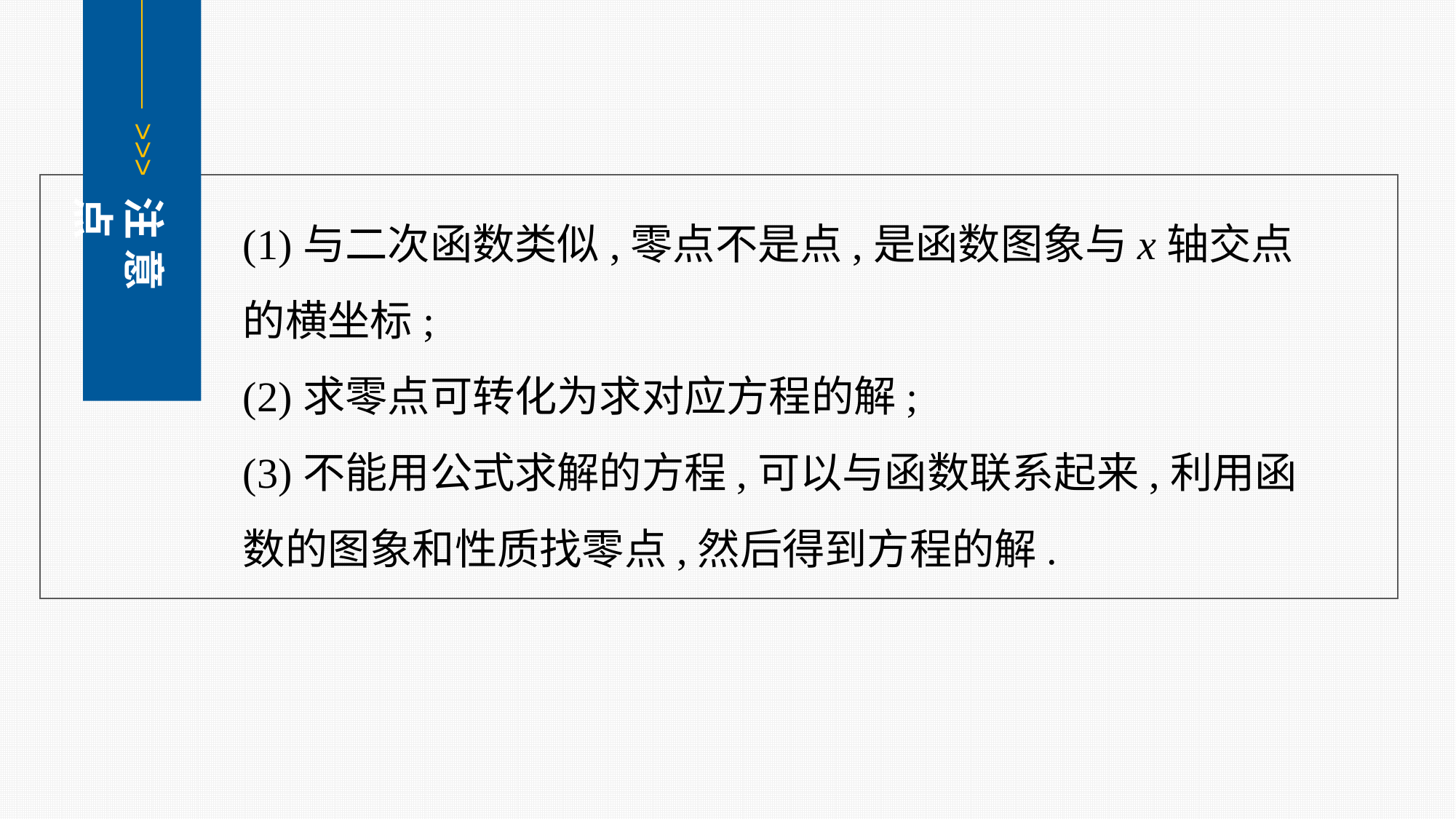

<<<
注 意 点

(1)与二次函数类似,零点不是点,是函数图象与x轴交点的横坐标;
(2)求零点可转化为求对应方程的解;
(3)不能用公式求解的方程,可以与函数联系起来,利用函数的图象和性质找零点,然后得到方程的解.